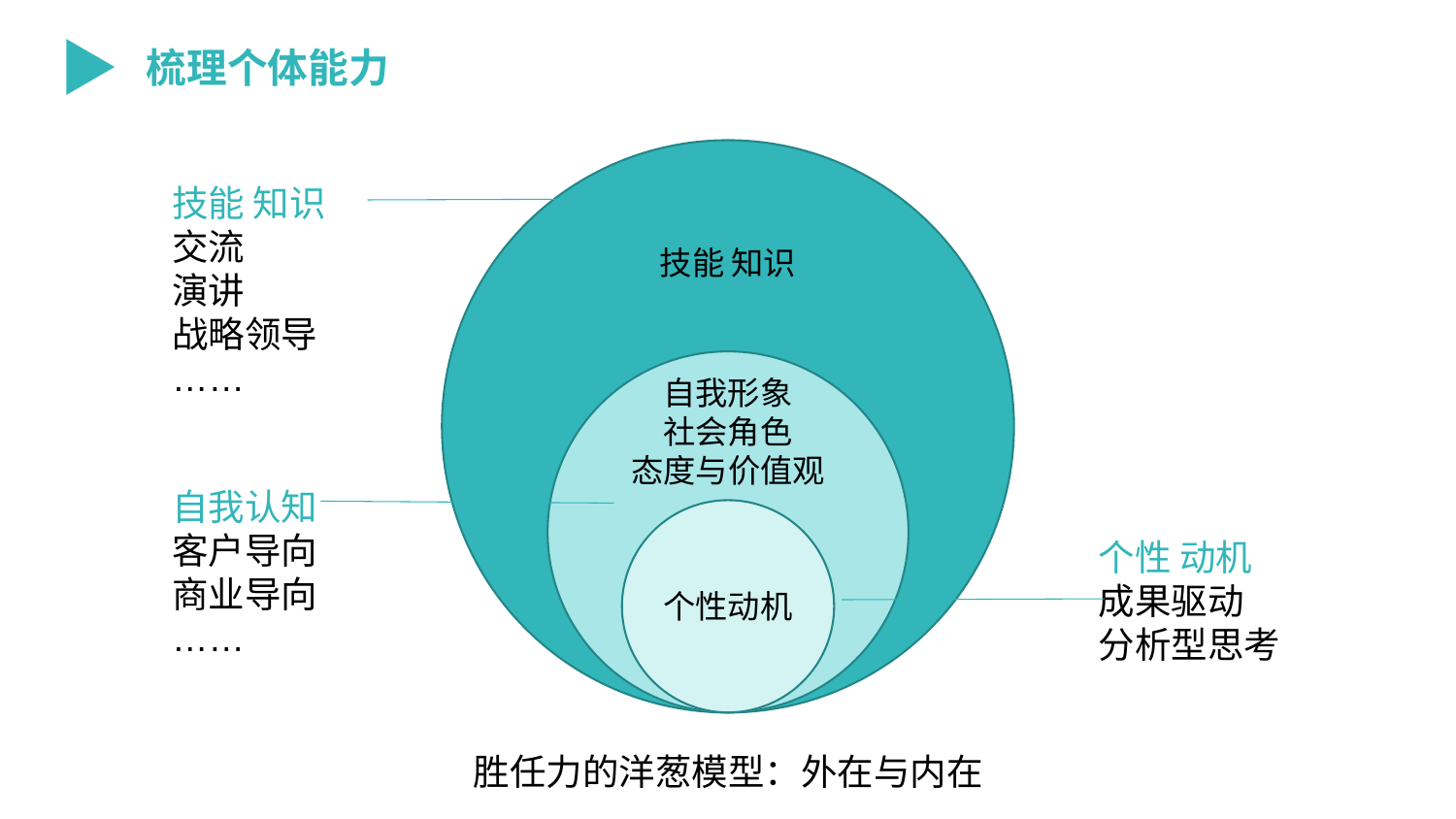

梳理个体能力

技能 知识

自我形象
社会角色
态度与价值观

个性动机
技能 知识
交流
演讲
战略领导
……
自我认知
客户导向
商业导向
……
个性 动机
成果驱动
分析型思考
胜任力的洋葱模型：外在与内在